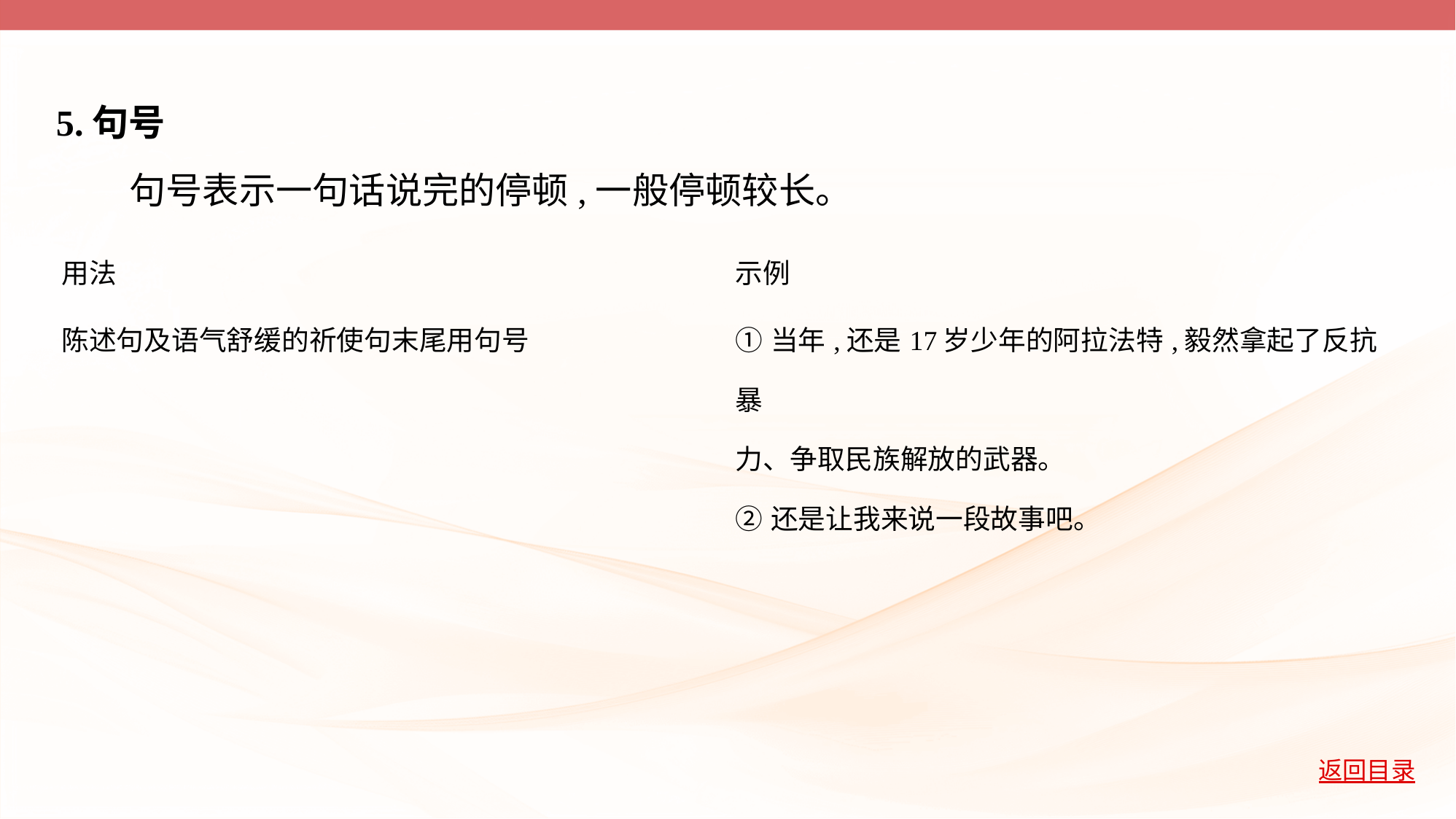

5.句号
　　句号表示一句话说完的停顿,一般停顿较长。
| 用法 | 示例 |
| --- | --- |
| 陈述句及语气舒缓的祈使句末尾用句号 | ①当年,还是17岁少年的阿拉法特,毅然拿起了反抗暴 力、争取民族解放的武器。 ②还是让我来说一段故事吧。 |